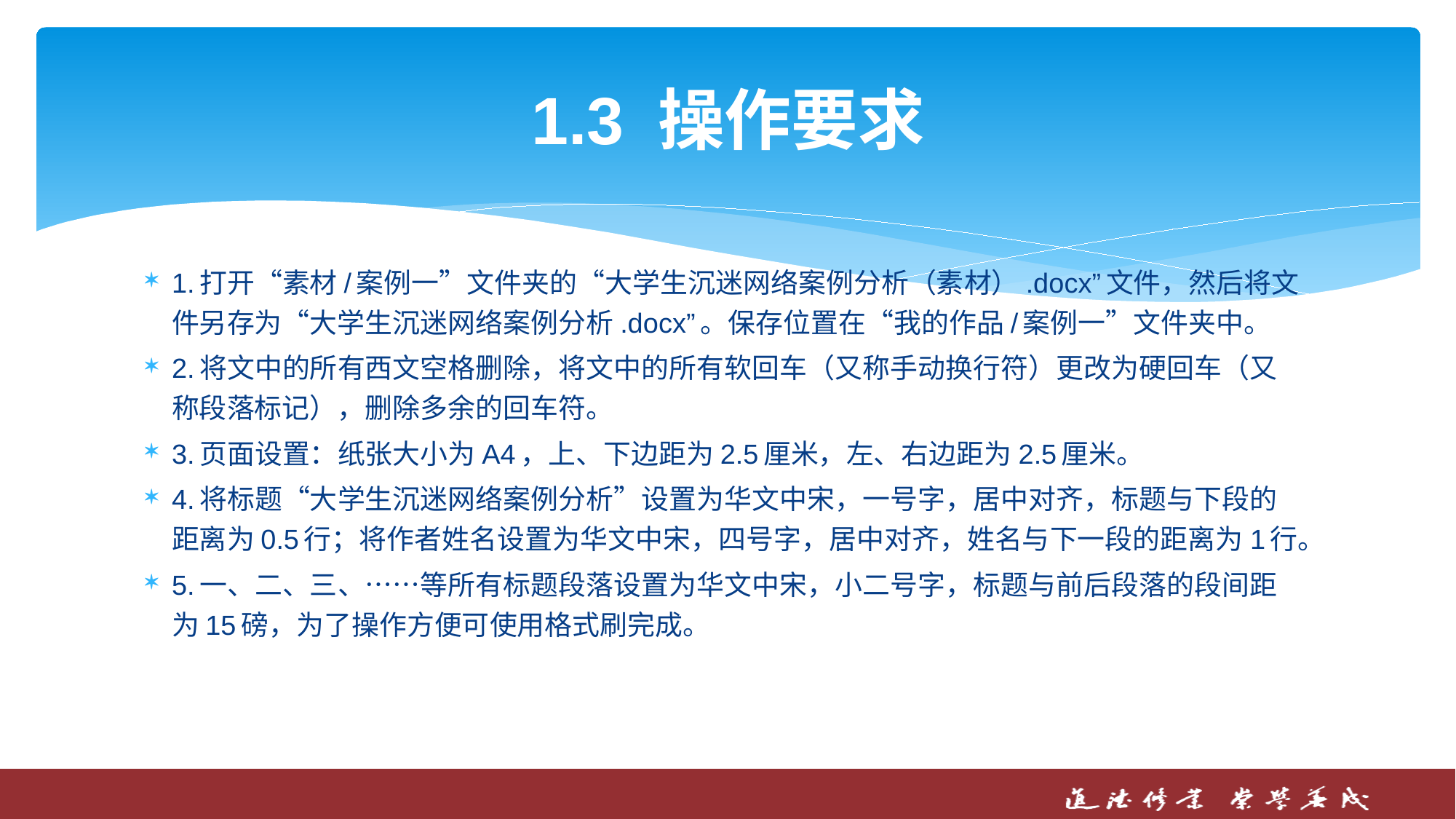

# 1.3 操作要求
1.打开“素材/案例一”文件夹的“大学生沉迷网络案例分析（素材）.docx”文件，然后将文件另存为“大学生沉迷网络案例分析.docx”。保存位置在“我的作品/案例一”文件夹中。
2.将文中的所有西文空格删除，将文中的所有软回车（又称手动换行符）更改为硬回车（又称段落标记），删除多余的回车符。
3.页面设置：纸张大小为A4，上、下边距为2.5厘米，左、右边距为2.5厘米。
4.将标题“大学生沉迷网络案例分析”设置为华文中宋，一号字，居中对齐，标题与下段的距离为0.5行；将作者姓名设置为华文中宋，四号字，居中对齐，姓名与下一段的距离为1行。
5.一、二、三、……等所有标题段落设置为华文中宋，小二号字，标题与前后段落的段间距为15磅，为了操作方便可使用格式刷完成。